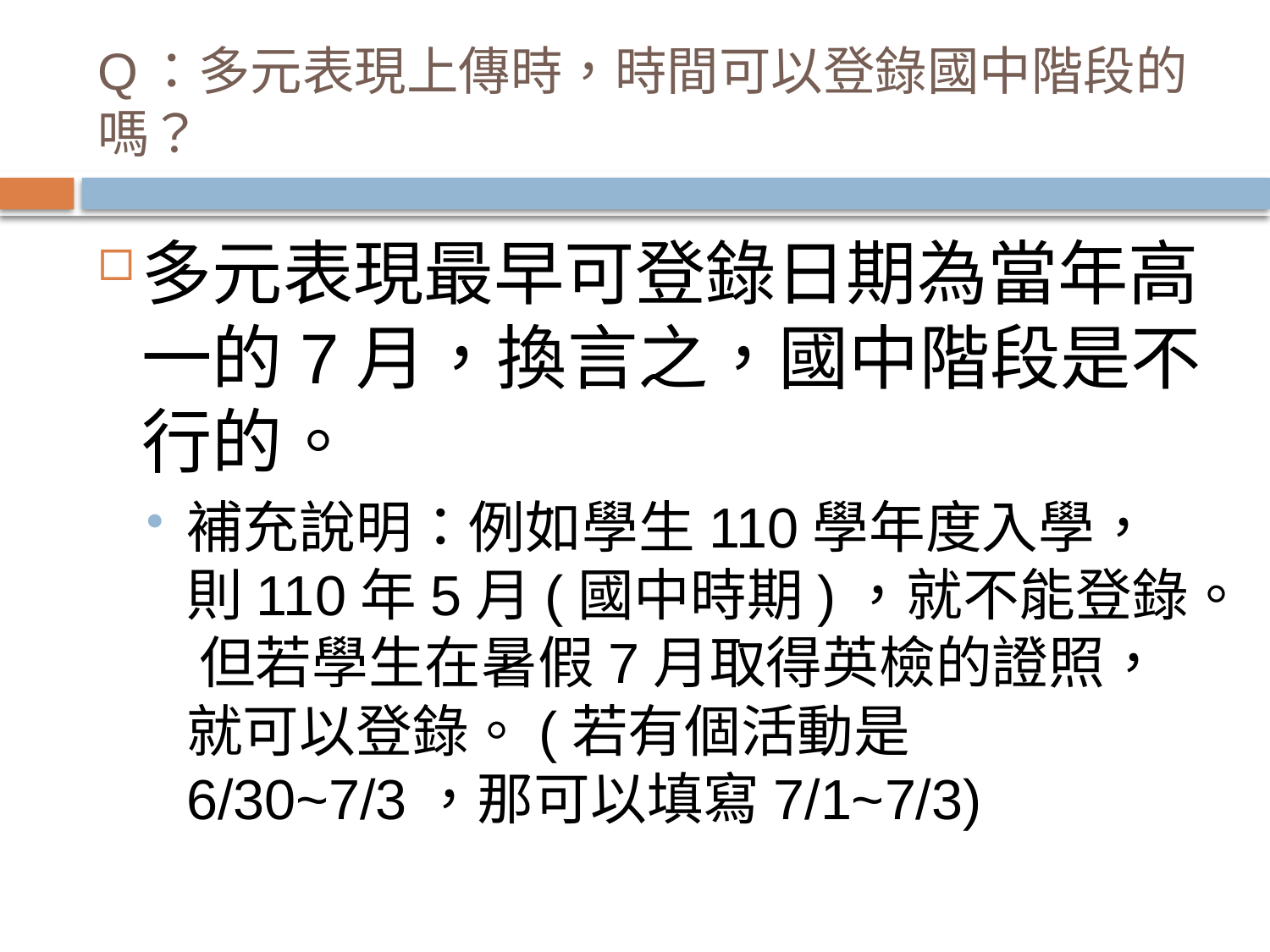

# Q：多元表現上傳時，時間可以登錄國中階段的嗎？
多元表現最早可登錄日期為當年高一的7月，換言之，國中階段是不行的。
補充說明：例如學生110學年度入學，則110年5月(國中時期)，就不能登錄。 但若學生在暑假7月取得英檢的證照，就可以登錄。(若有個活動是6/30~7/3，那可以填寫7/1~7/3)